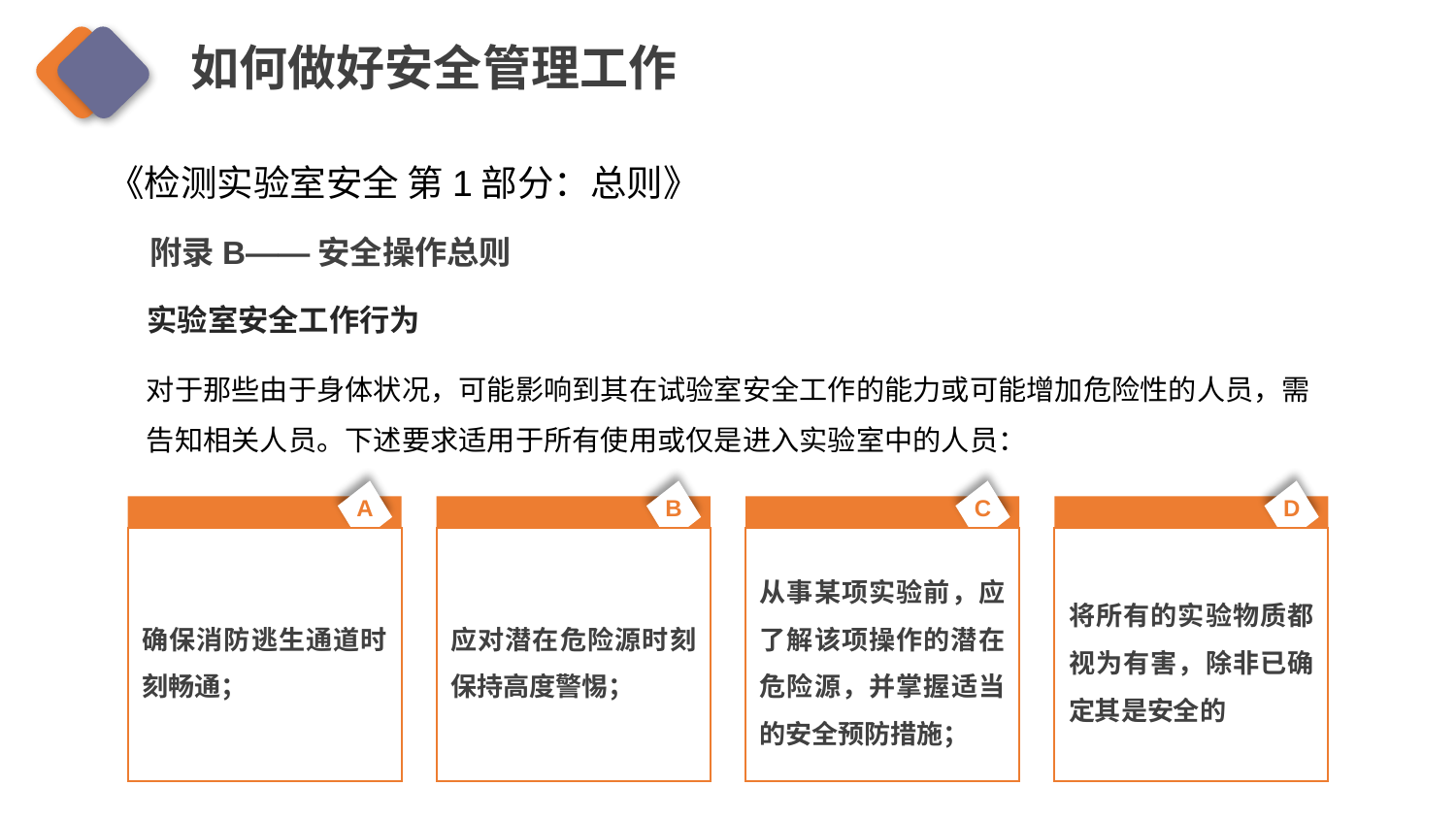

如何做好安全管理工作
《检测实验室安全 第1部分：总则》
附录B——安全操作总则
实验室安全工作行为
对于那些由于身体状况，可能影响到其在试验室安全工作的能力或可能增加危险性的人员，需告知相关人员。下述要求适用于所有使用或仅是进入实验室中的人员：
A
B
C
D

确保消防逃生通道时刻畅通；
应对潜在危险源时刻保持高度警惕；
从事某项实验前，应了解该项操作的潜在危险源，并掌握适当的安全预防措施；
将所有的实验物质都视为有害，除非已确定其是安全的